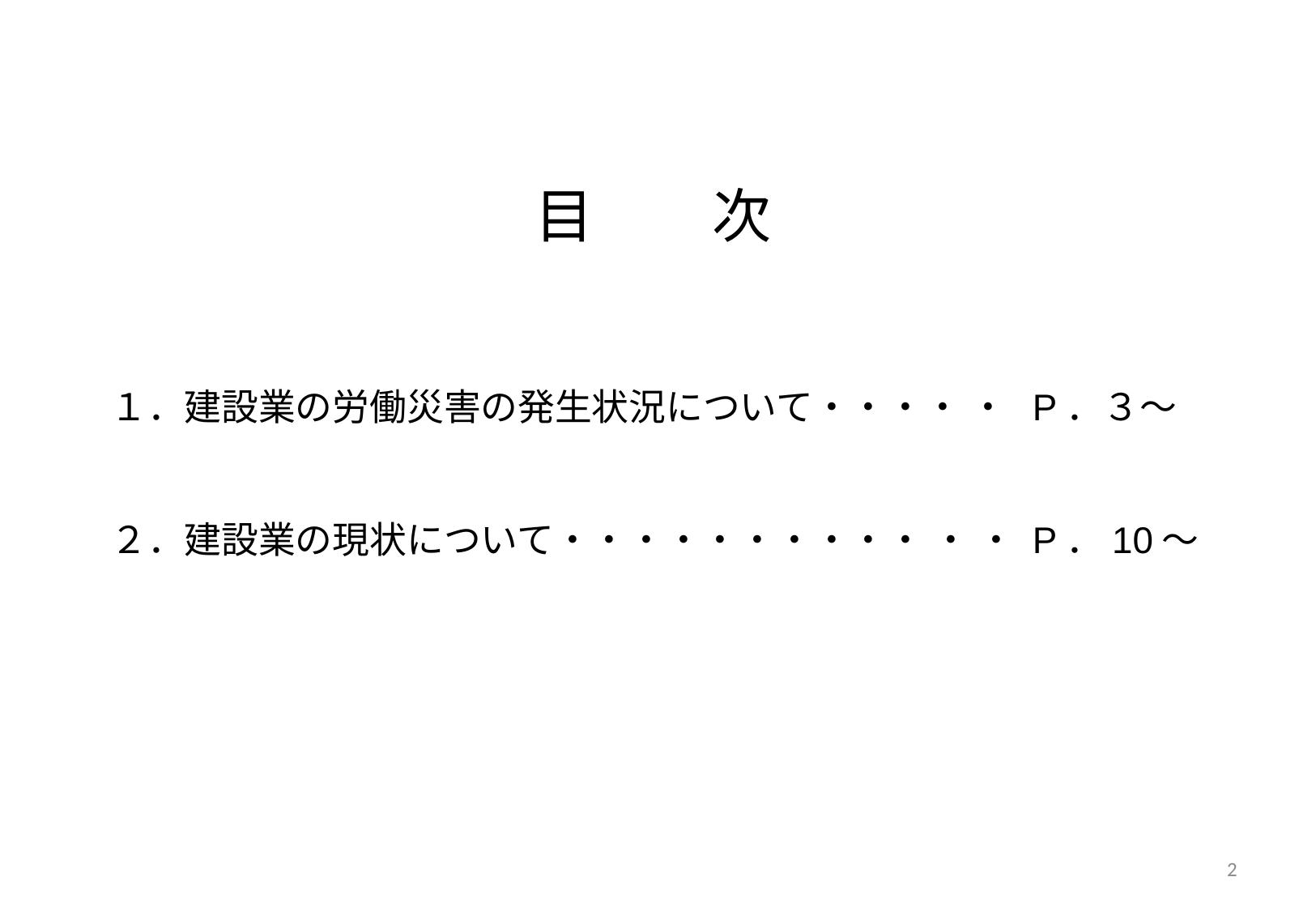

目　　次

　１．建設業の労働災害の発生状況について・・・・ ・  P．３～

　２．建設業の現状について・・・・・・・・・・ ・ ・ P．10～

2